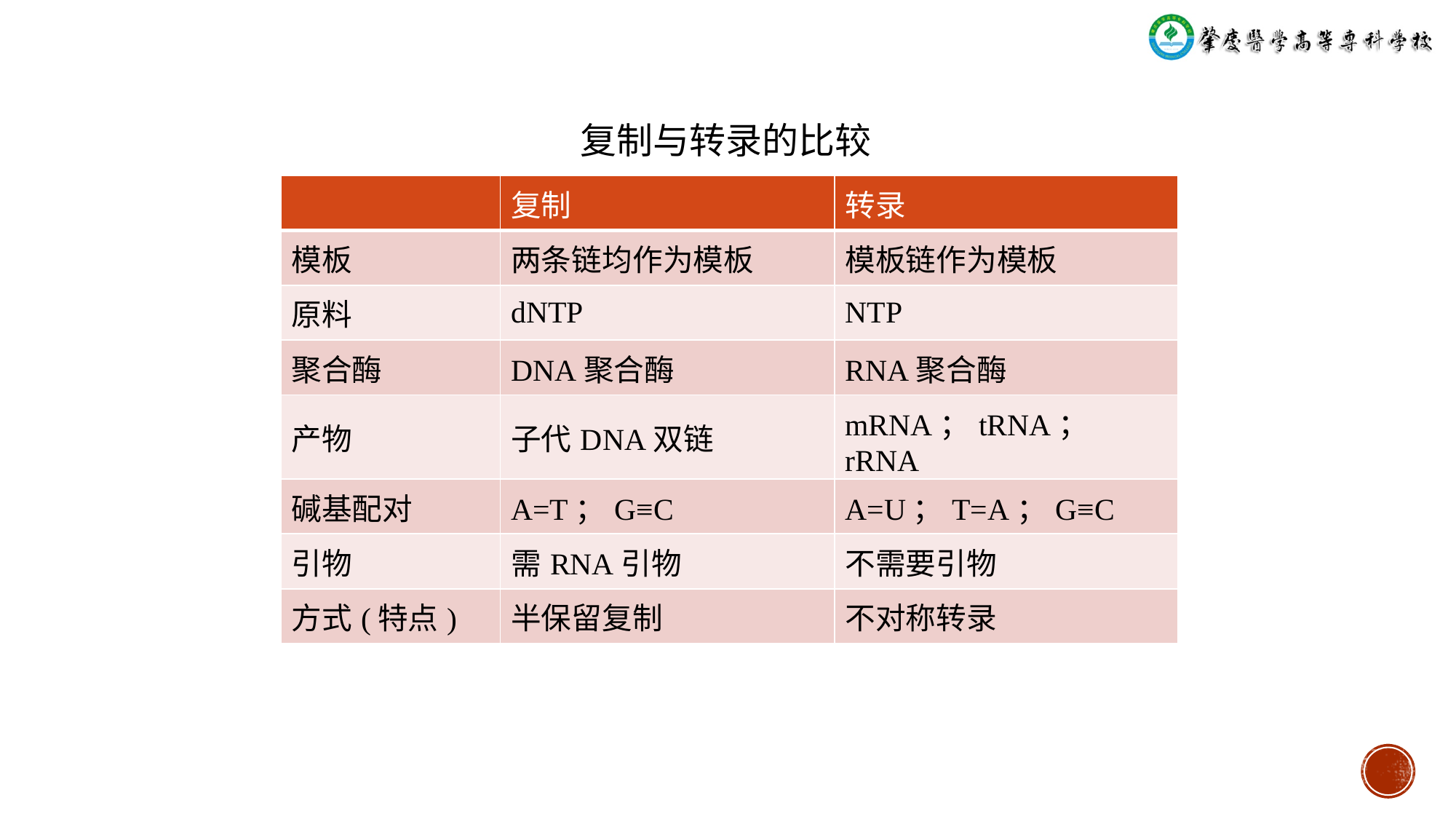

复制与转录的比较
|  | 复制 | 转录 |
| --- | --- | --- |
| 模板 | 两条链均作为模板 | 模板链作为模板 |
| 原料 | dNTP | NTP |
| 聚合酶 | DNA聚合酶 | RNA聚合酶 |
| 产物 | 子代DNA双链 | mRNA；tRNA；rRNA |
| 碱基配对 | A=T；G≡C | A=U；T=A；G≡C |
| 引物 | 需RNA引物 | 不需要引物 |
| 方式(特点) | 半保留复制 | 不对称转录 |